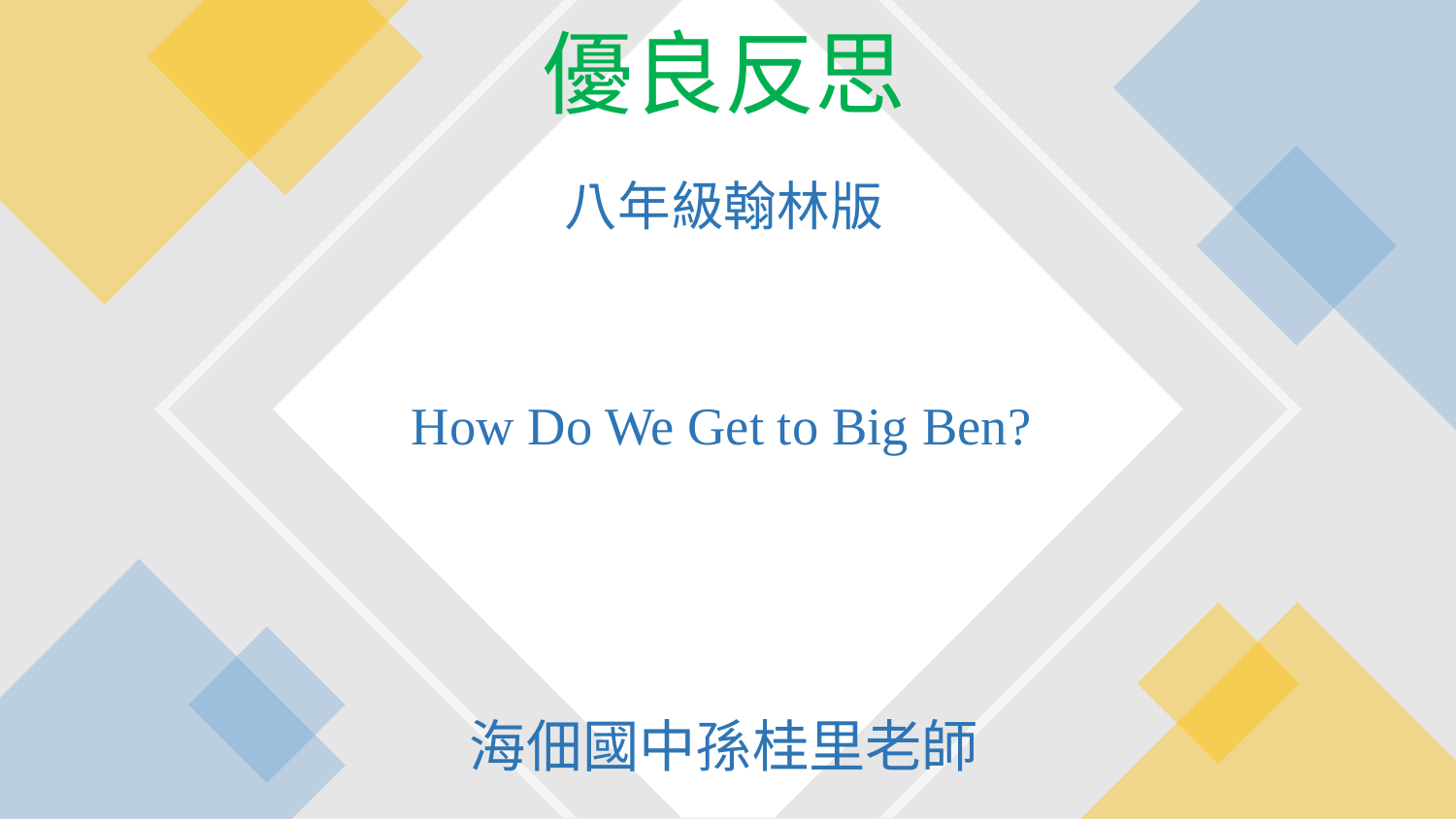

優良反思
八年級翰林版

 How Do We Get to Big Ben?

海佃國中孫桂里老師